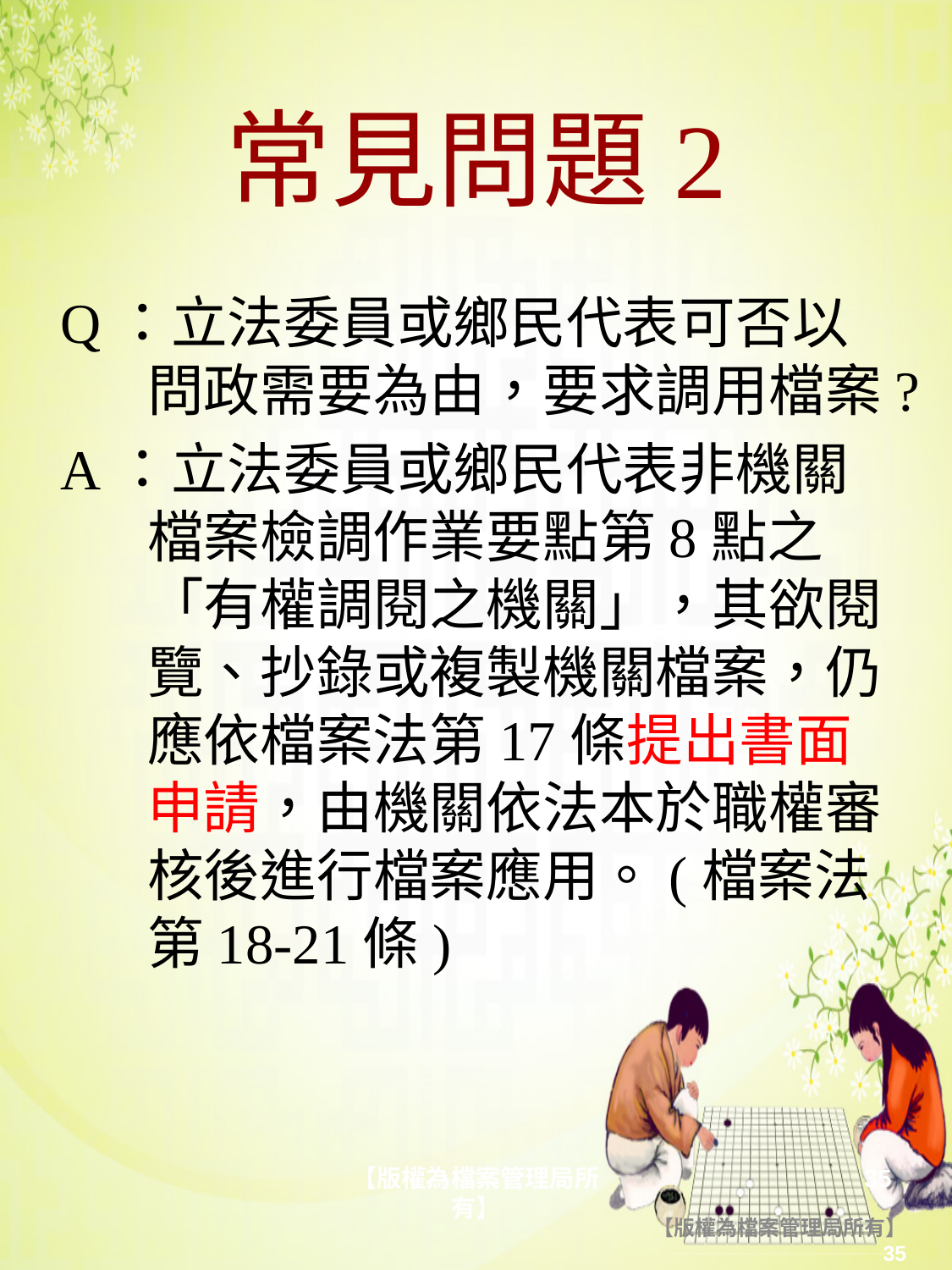

# 常見問題2
Q：立法委員或鄉民代表可否以問政需要為由，要求調用檔案?
A：立法委員或鄉民代表非機關檔案檢調作業要點第8點之「有權調閱之機關」，其欲閱覽、抄錄或複製機關檔案，仍應依檔案法第17條提出書面申請，由機關依法本於職權審核後進行檔案應用。(檔案法第18-21條)
【版權為檔案管理局所有】
35
【版權為檔案管理局所有】
35